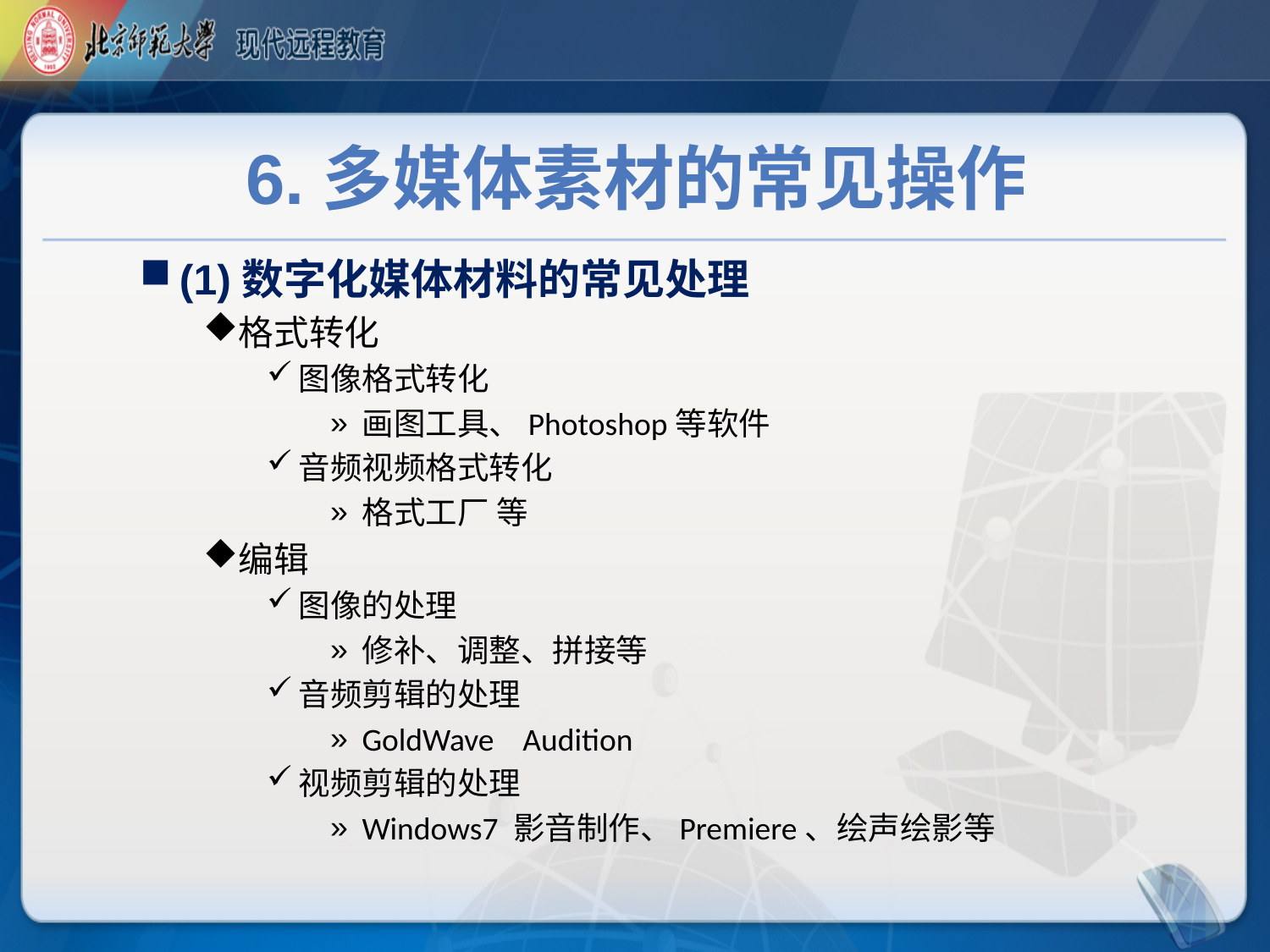

# 6.多媒体素材的常见操作
(1)数字化媒体材料的常见处理
格式转化
图像格式转化
画图工具、Photoshop等软件
音频视频格式转化
格式工厂 等
编辑
图像的处理
修补、调整、拼接等
音频剪辑的处理
GoldWave    Audition
视频剪辑的处理
Windows7 影音制作、Premiere、绘声绘影等